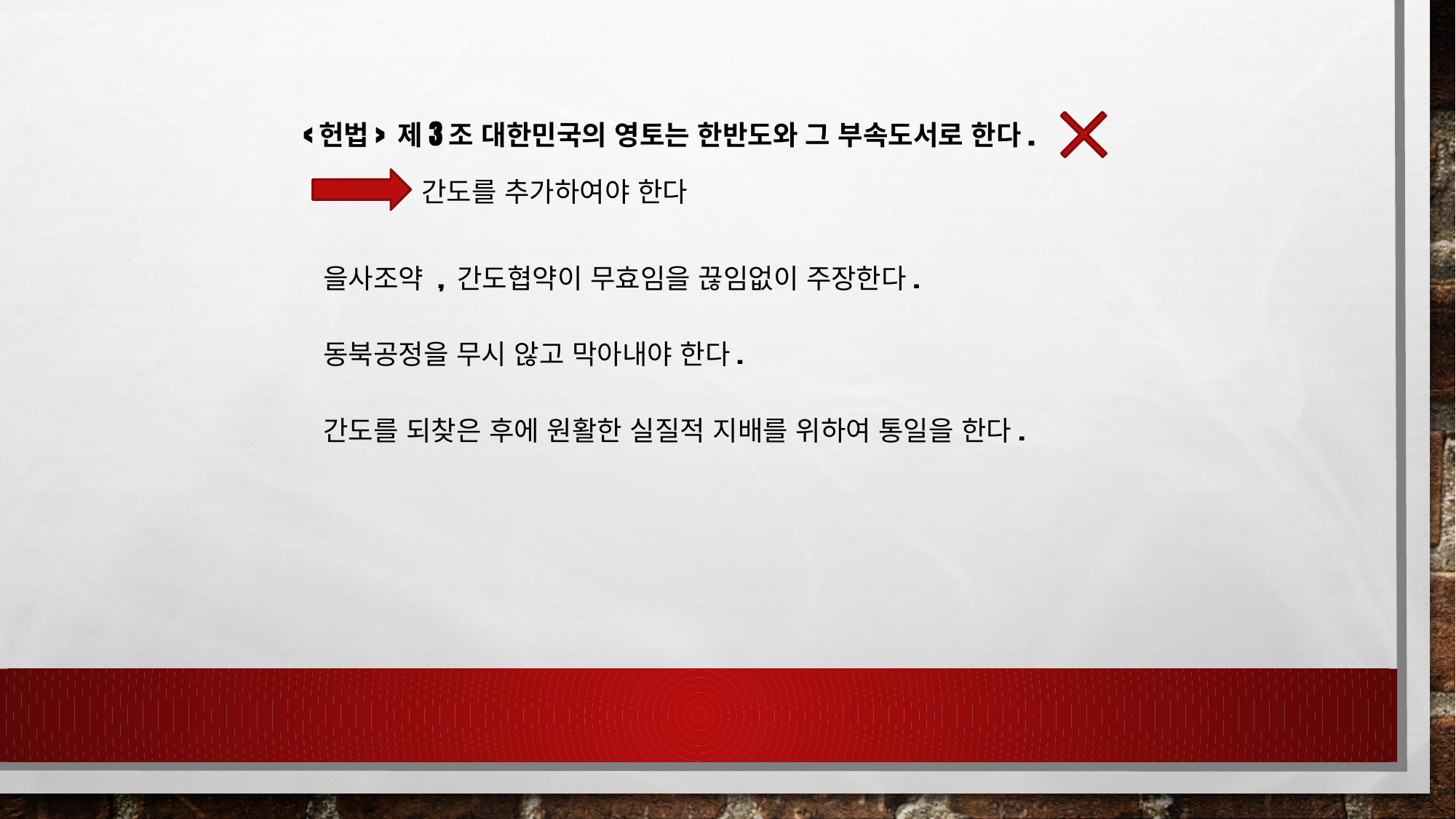

<헌법> 제3조 대한민국의 영토는 한반도와 그 부속도서로 한다.

간도를 추가하여야 한다
을사조약 , 간도협약이 무효임을 끊임없이 주장한다.
동북공정을 무시 않고 막아내야 한다.
간도를 되찾은 후에 원활한 실질적 지배를 위하여 통일을 한다.